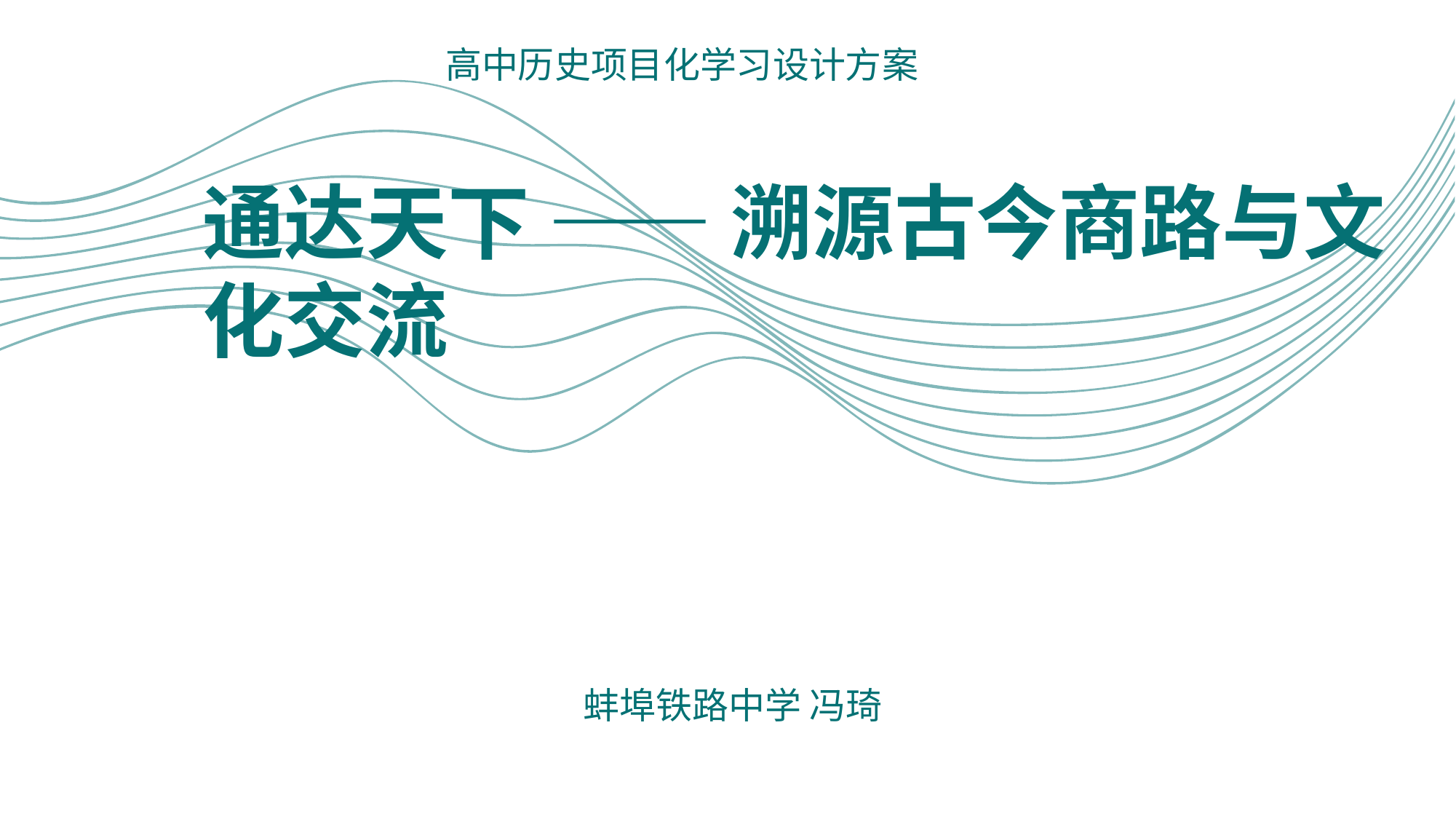

高中历史项目化学习设计方案
# 通达天下 —— 溯源古今商路与文化交流
蚌埠铁路中学 冯琦